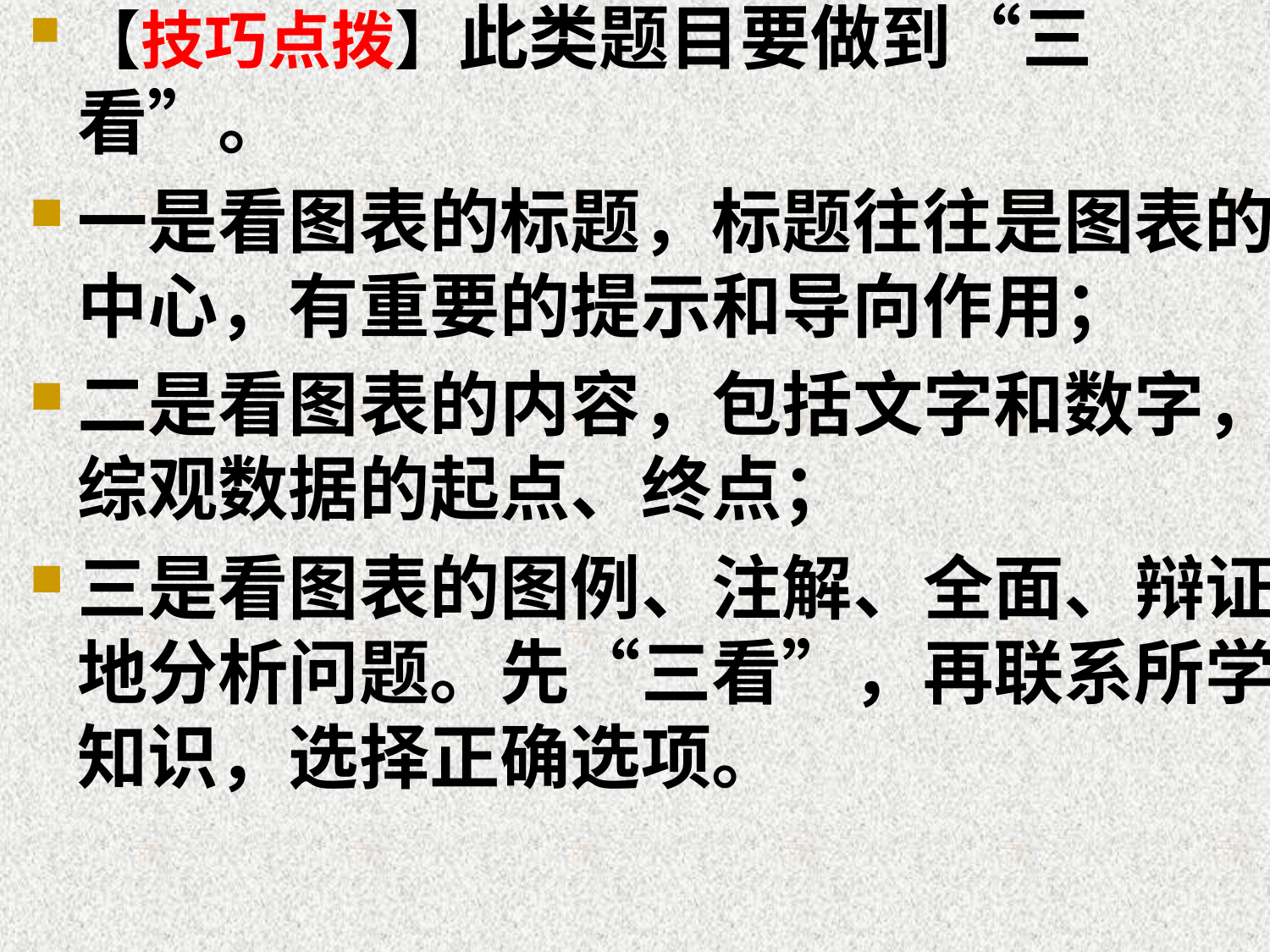

【技巧点拨】此类题目要做到“三看”。
一是看图表的标题，标题往往是图表的中心，有重要的提示和导向作用；
二是看图表的内容，包括文字和数字，综观数据的起点、终点；
三是看图表的图例、注解、全面、辩证地分析问题。先“三看”，再联系所学知识，选择正确选项。
#